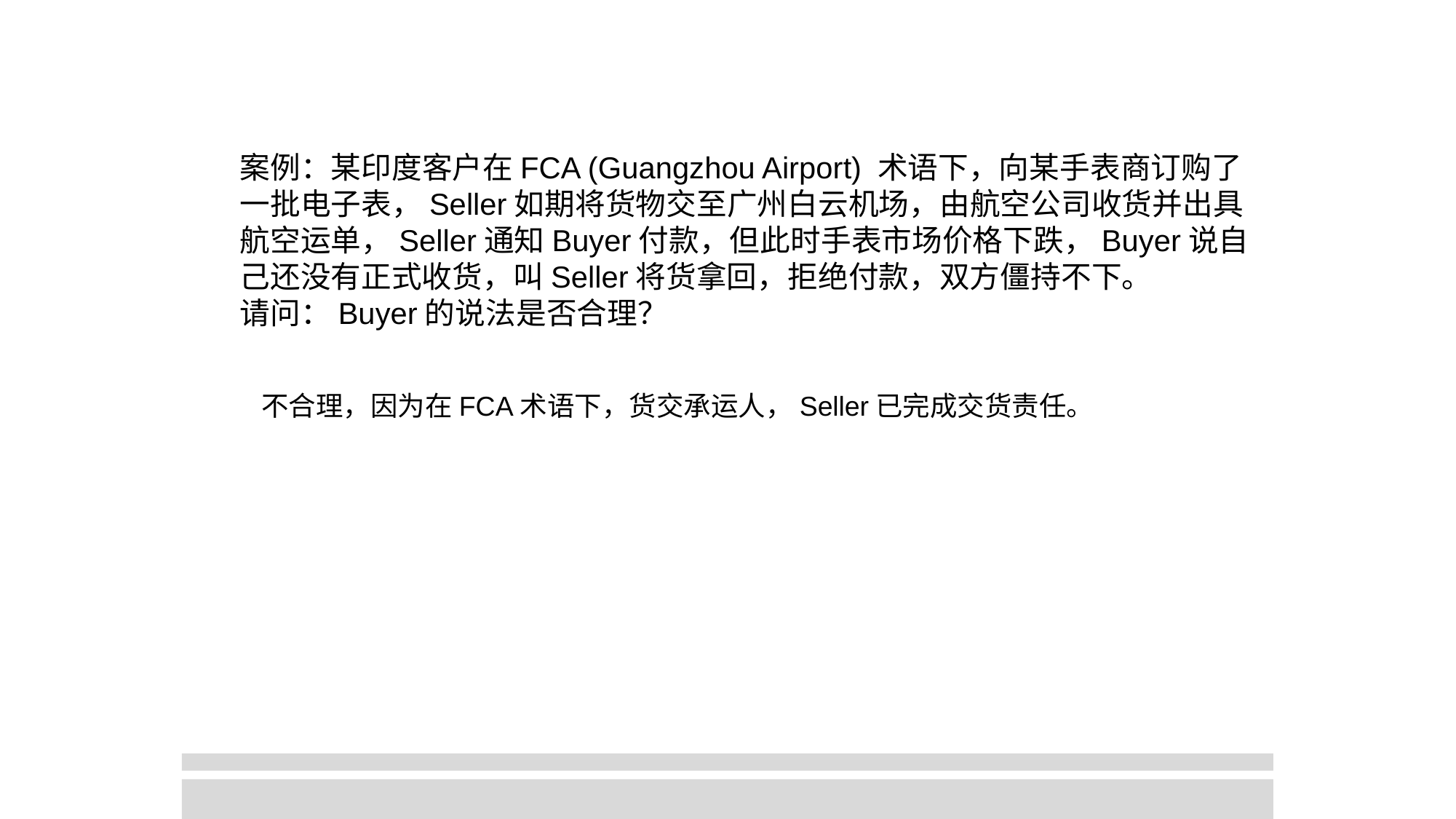

案例：某印度客户在FCA (Guangzhou Airport) 术语下，向某手表商订购了一批电子表，Seller如期将货物交至广州白云机场，由航空公司收货并出具航空运单，Seller通知Buyer付款，但此时手表市场价格下跌，Buyer说自己还没有正式收货，叫Seller将货拿回，拒绝付款，双方僵持不下。
请问：Buyer的说法是否合理？
不合理，因为在FCA术语下，货交承运人，Seller已完成交货责任。